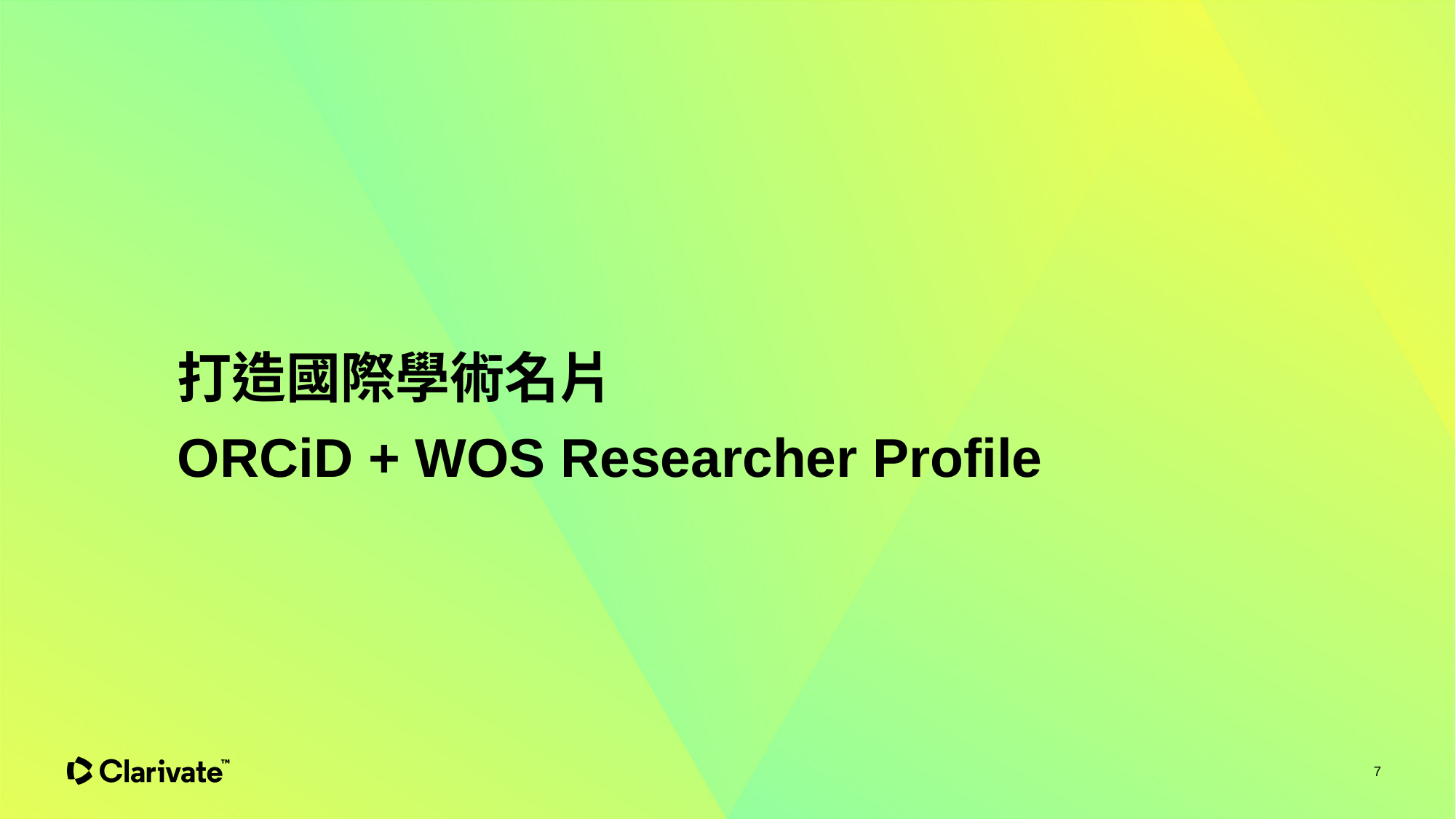

打造國際學術名片
ORCiD + WOS Researcher Profile

7